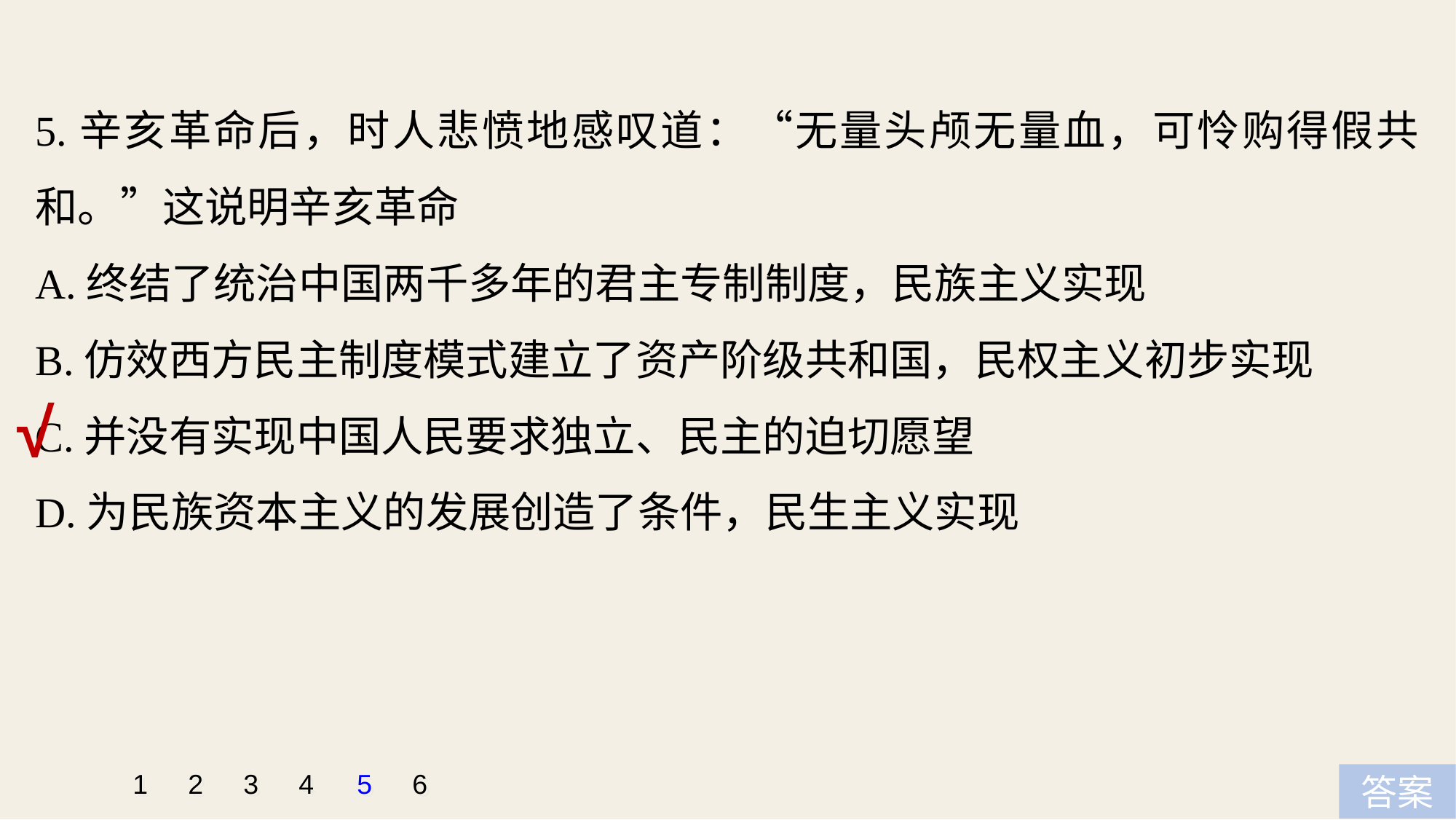

5.辛亥革命后，时人悲愤地感叹道：“无量头颅无量血，可怜购得假共和。”这说明辛亥革命
A.终结了统治中国两千多年的君主专制制度，民族主义实现
B.仿效西方民主制度模式建立了资产阶级共和国，民权主义初步实现
C.并没有实现中国人民要求独立、民主的迫切愿望
D.为民族资本主义的发展创造了条件，民生主义实现
√
1
2
3
4
5
6
答案